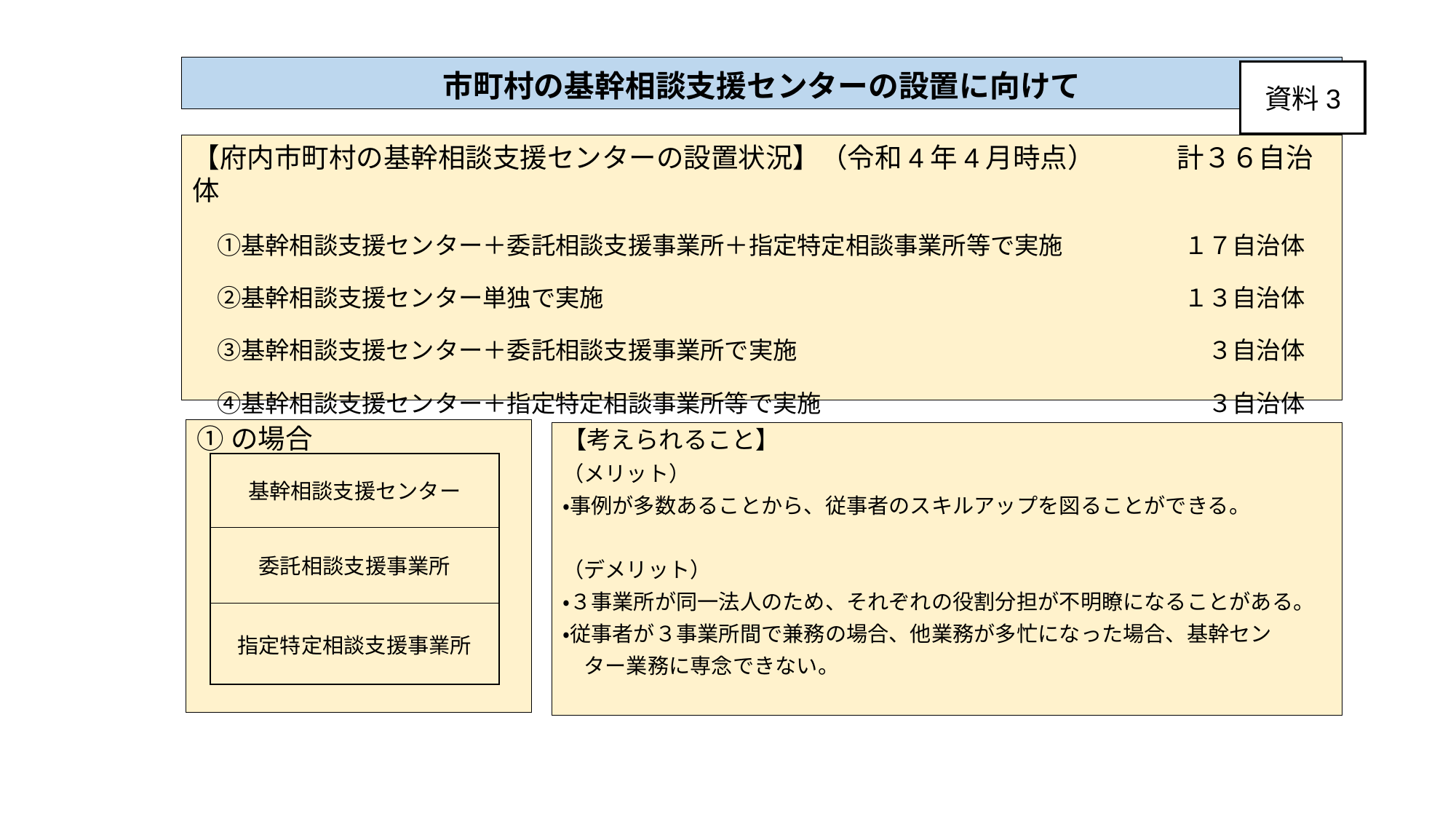

# 市町村の基幹相談支援センターの設置に向けて
資料3
【府内市町村の基幹相談支援センターの設置状況】（令和4年4月時点）　　　計３６自治体
　①基幹相談支援センター＋委託相談支援事業所＋指定特定相談事業所等で実施　　　　　１７自治体
　②基幹相談支援センター単独で実施　　　　　　　　　　　　　　　　　　　　　　　　１３自治体
　③基幹相談支援センター＋委託相談支援事業所で実施　　　　　　　　　　　　　　　　　３自治体
　④基幹相談支援センター＋指定特定相談事業所等で実施　　　　　　　　　　　　　　　　３自治体

①の場合

【考えられること】
（メリット）
・事例が多数あることから、従事者のスキルアップを図ることができる。

（デメリット）
・３事業所が同一法人のため、それぞれの役割分担が不明瞭になることがある。
・従事者が３事業所間で兼務の場合、他業務が多忙になった場合、基幹セン
　ター業務に専念できない。

基幹相談支援センター
委託相談支援事業所
指定特定相談支援事業所